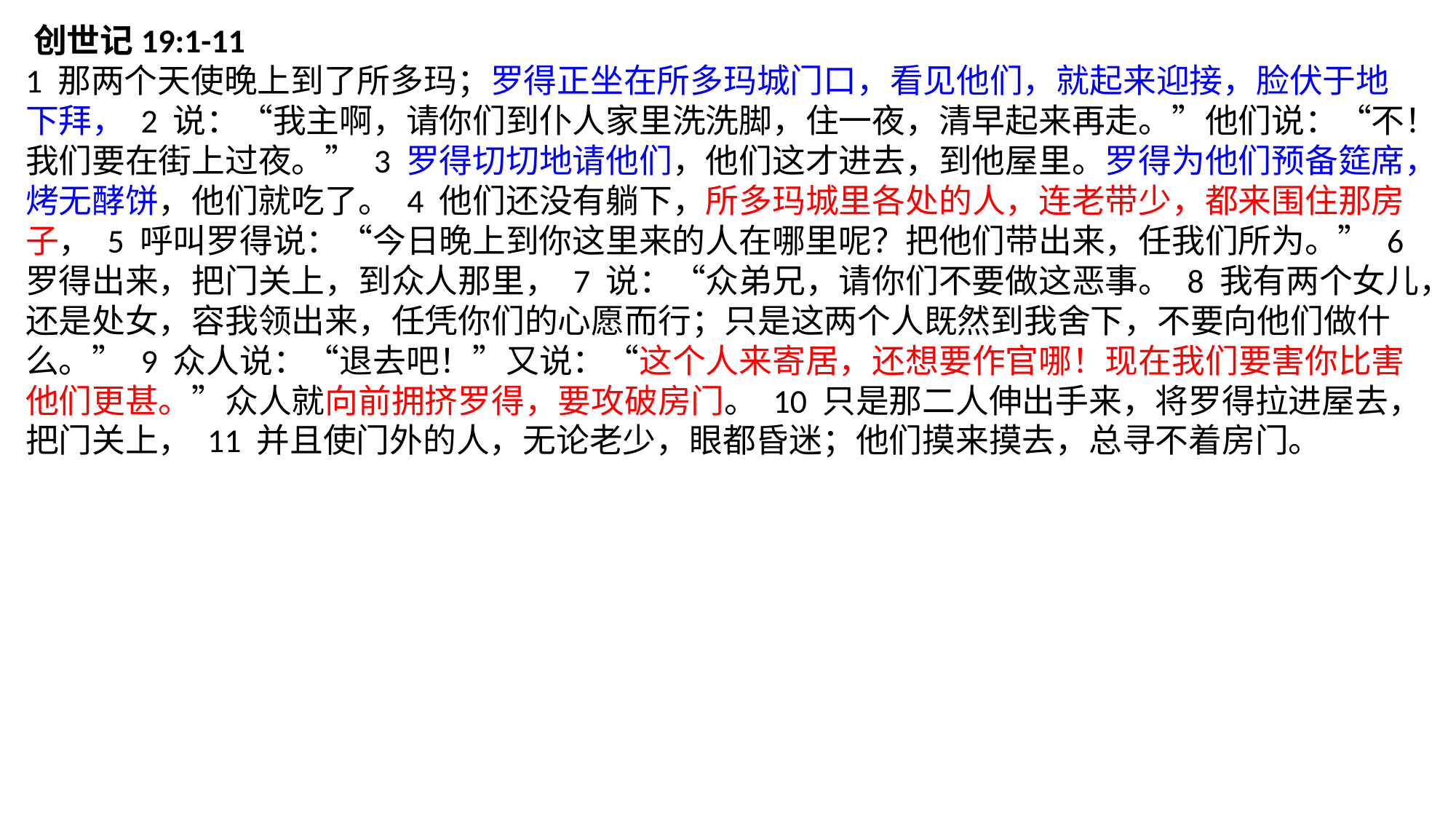

‪‪创世记‬19:1-11
1 那两个天使晚上到了所多玛；罗得正坐在所多玛城门口，看见他们，就起来迎接，脸伏于地下拜， 2 说：“我主啊，请你们到仆人家里洗洗脚，住一夜，清早起来再走。”他们说：“不！我们要在街上过夜。” 3 罗得切切地请他们，他们这才进去，到他屋里。罗得为他们预备筵席，烤无酵饼，他们就吃了。 4 他们还没有躺下，所多玛城里各处的人，连老带少，都来围住那房子， 5 呼叫罗得说：“今日晚上到你这里来的人在哪里呢？把他们带出来，任我们所为。” 6 罗得出来，把门关上，到众人那里， 7 说：“众弟兄，请你们不要做这恶事。 8 我有两个女儿，还是处女，容我领出来，任凭你们的心愿而行；只是这两个人既然到我舍下，不要向他们做什么。” 9 众人说：“退去吧！”又说：“这个人来寄居，还想要作官哪！现在我们要害你比害他们更甚。”众人就向前拥挤罗得，要攻破房门。 10 只是那二人伸出手来，将罗得拉进屋去，把门关上， 11 并且使门外的人，无论老少，眼都昏迷；他们摸来摸去，总寻不着房门。